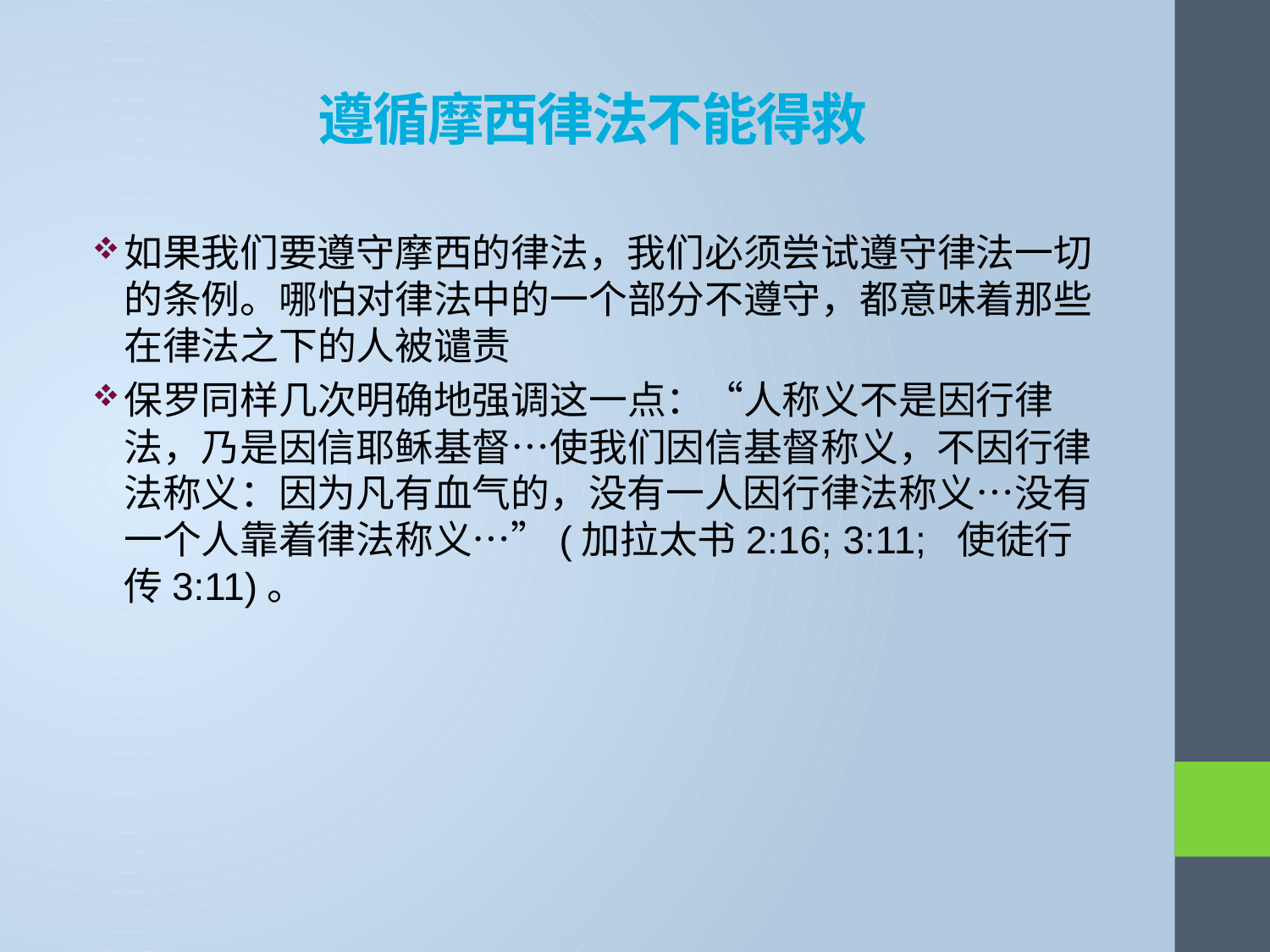

# 遵循摩西律法不能得救
如果我们要遵守摩西的律法，我们必须尝试遵守律法一切的条例。哪怕对律法中的一个部分不遵守，都意味着那些在律法之下的人被谴责
保罗同样几次明确地强调这一点：“人称义不是因行律法，乃是因信耶稣基督…使我们因信基督称义，不因行律法称义：因为凡有血气的，没有一人因行律法称义…没有一个人靠着律法称义…”(加拉太书2:16; 3:11;  使徒行传3:11)。